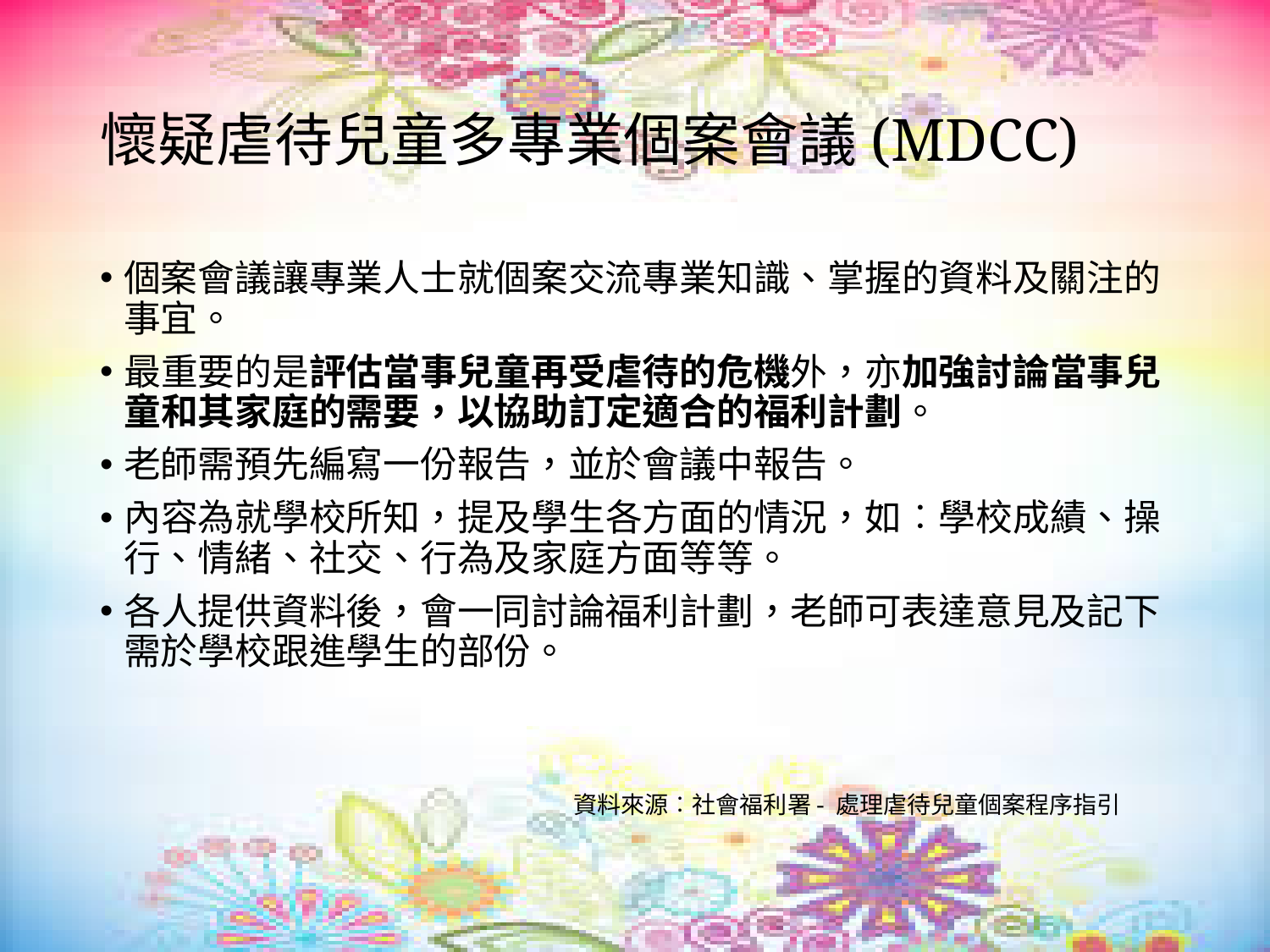

# 懷疑虐待兒童多專業個案會議(MDCC)
個案會議讓專業人士就個案交流專業知識、掌握的資料及關注的事宜。
最重要的是評估當事兒童再受虐待的危機外，亦加強討論當事兒童和其家庭的需要，以協助訂定適合的福利計劃。
老師需預先編寫一份報告，並於會議中報告。
內容為就學校所知，提及學生各方面的情況，如︰學校成績、操行、情緒、社交、行為及家庭方面等等。
各人提供資料後，會一同討論福利計劃，老師可表達意見及記下需於學校跟進學生的部份。
資料來源︰社會福利署- 處理虐待兒童個案程序指引